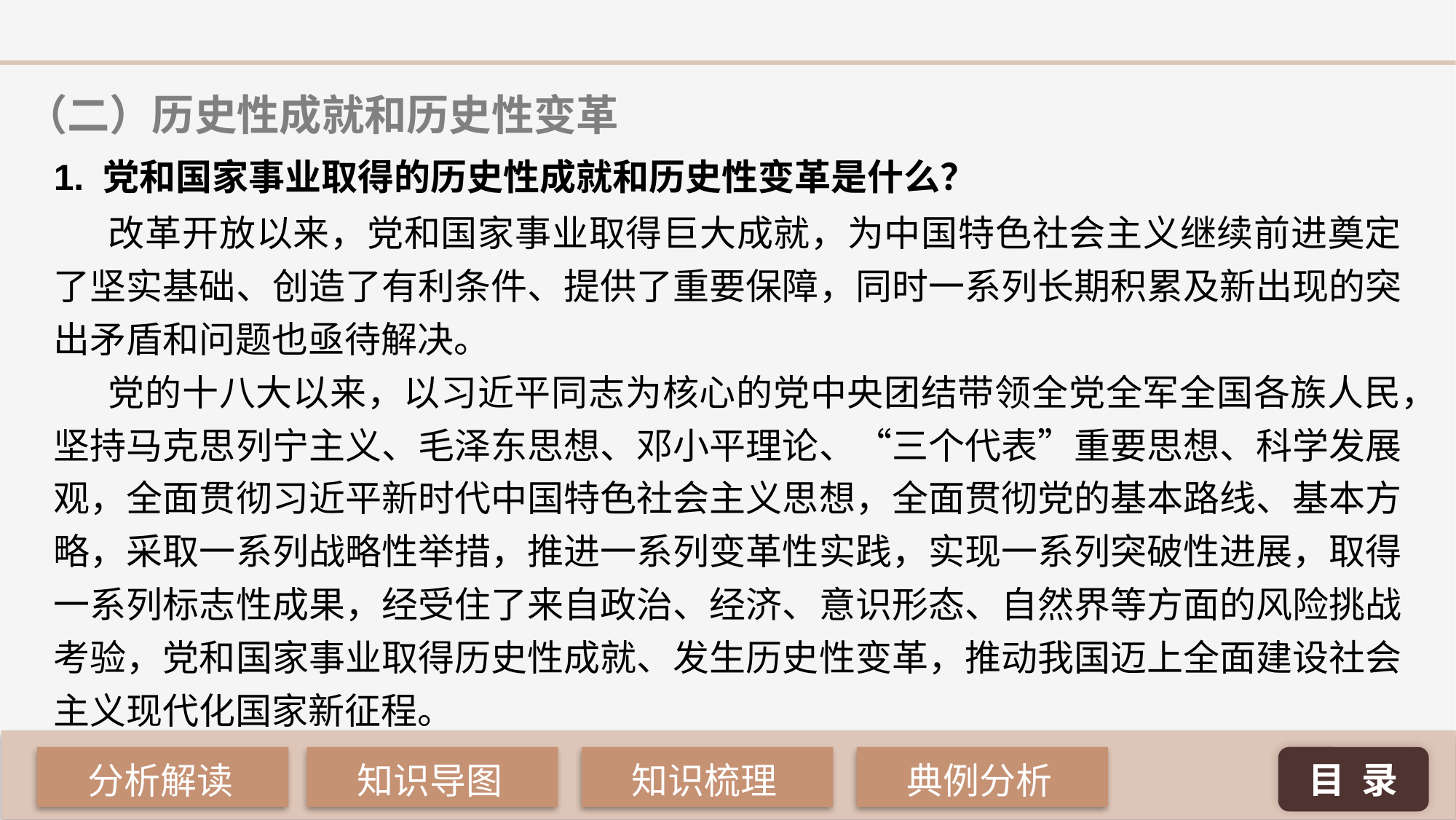

（二）历史性成就和历史性变革
1. 党和国家事业取得的历史性成就和历史性变革是什么？
改革开放以来，党和国家事业取得巨大成就，为中国特色社会主义继续前进奠定了坚实基础、创造了有利条件、提供了重要保障，同时一系列长期积累及新出现的突出矛盾和问题也亟待解决。
党的十八大以来，以习近平同志为核心的党中央团结带领全党全军全国各族人民，坚持马克思列宁主义、毛泽东思想、邓小平理论、“三个代表”重要思想、科学发展观，全面贯彻习近平新时代中国特色社会主义思想，全面贯彻党的基本路线、基本方略，采取一系列战略性举措，推进一系列变革性实践，实现一系列突破性进展，取得一系列标志性成果，经受住了来自政治、经济、意识形态、自然界等方面的风险挑战考验，党和国家事业取得历史性成就、发生历史性变革，推动我国迈上全面建设社会主义现代化国家新征程。